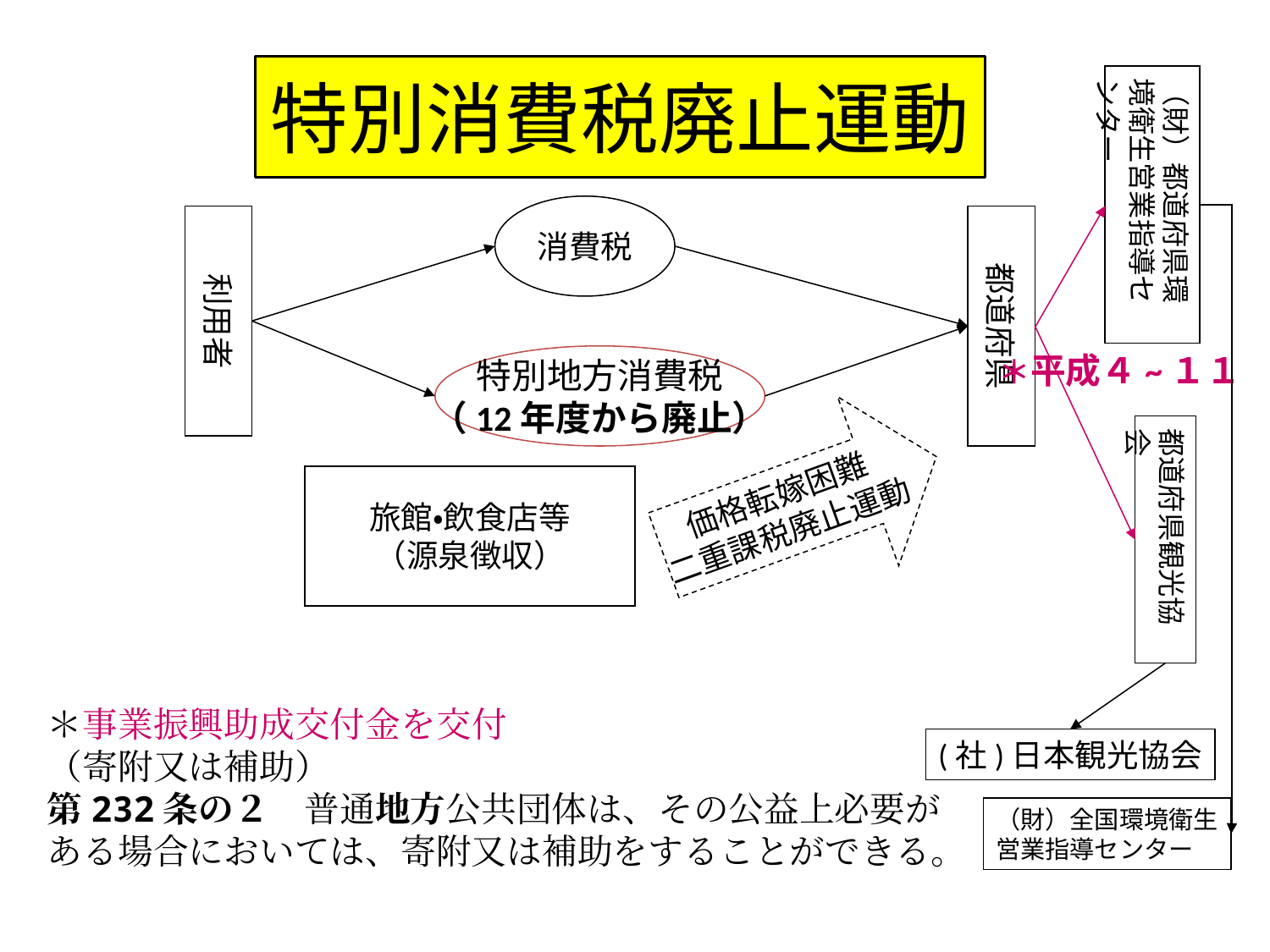

# 特別消費税廃止運動
（財）都道府県環境衛生営業指導センター
消費税
利用者
都道府県
＊平成４~１１
特別地方消費税
（12年度から廃止）
価格転嫁困難
二重課税廃止運動
都道府県観光協会
旅館・飲食店等
（源泉徴収）
＊事業振興助成交付金を交付
（寄附又は補助）
第232条の２　普通地方公共団体は、その公益上必要が
ある場合においては、寄附又は補助をすることができる。
(社)日本観光協会
（財）全国環境衛生
営業指導センター